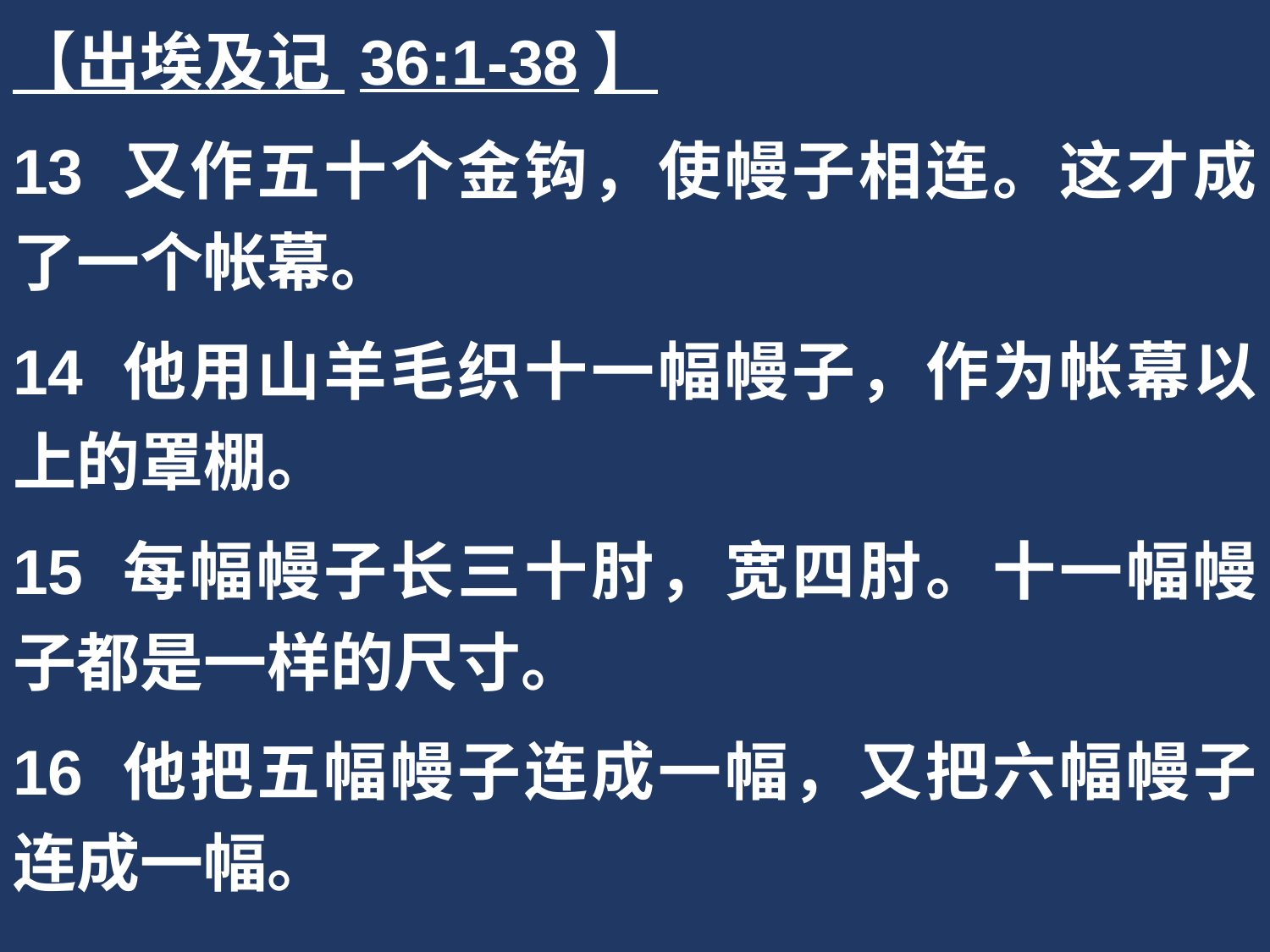

【出埃及记 36:1-38】
13 又作五十个金钩，使幔子相连。这才成了一个帐幕。
14 他用山羊毛织十一幅幔子，作为帐幕以上的罩棚。
15 每幅幔子长三十肘，宽四肘。十一幅幔子都是一样的尺寸。
16 他把五幅幔子连成一幅，又把六幅幔子连成一幅。